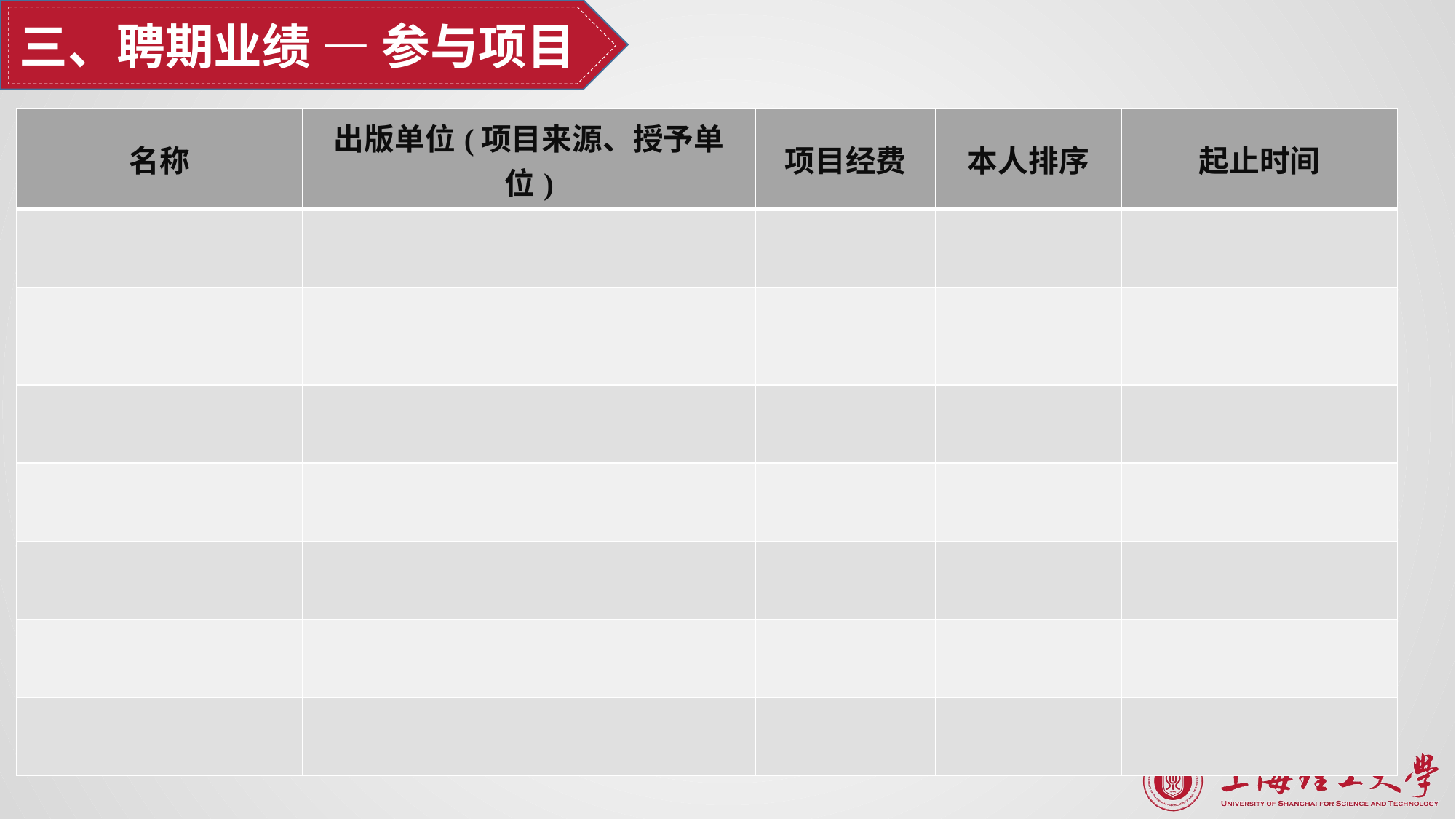

三、聘期业绩 — 参与项目
| 名称 | 出版单位(项目来源、授予单位) | 项目经费 | 本人排序 | 起止时间 |
| --- | --- | --- | --- | --- |
|  |  |  |  |  |
|  |  |  |  |  |
|  |  |  |  |  |
|  |  |  |  |  |
|  |  |  |  |  |
|  |  |  |  |  |
|  |  |  |  |  |